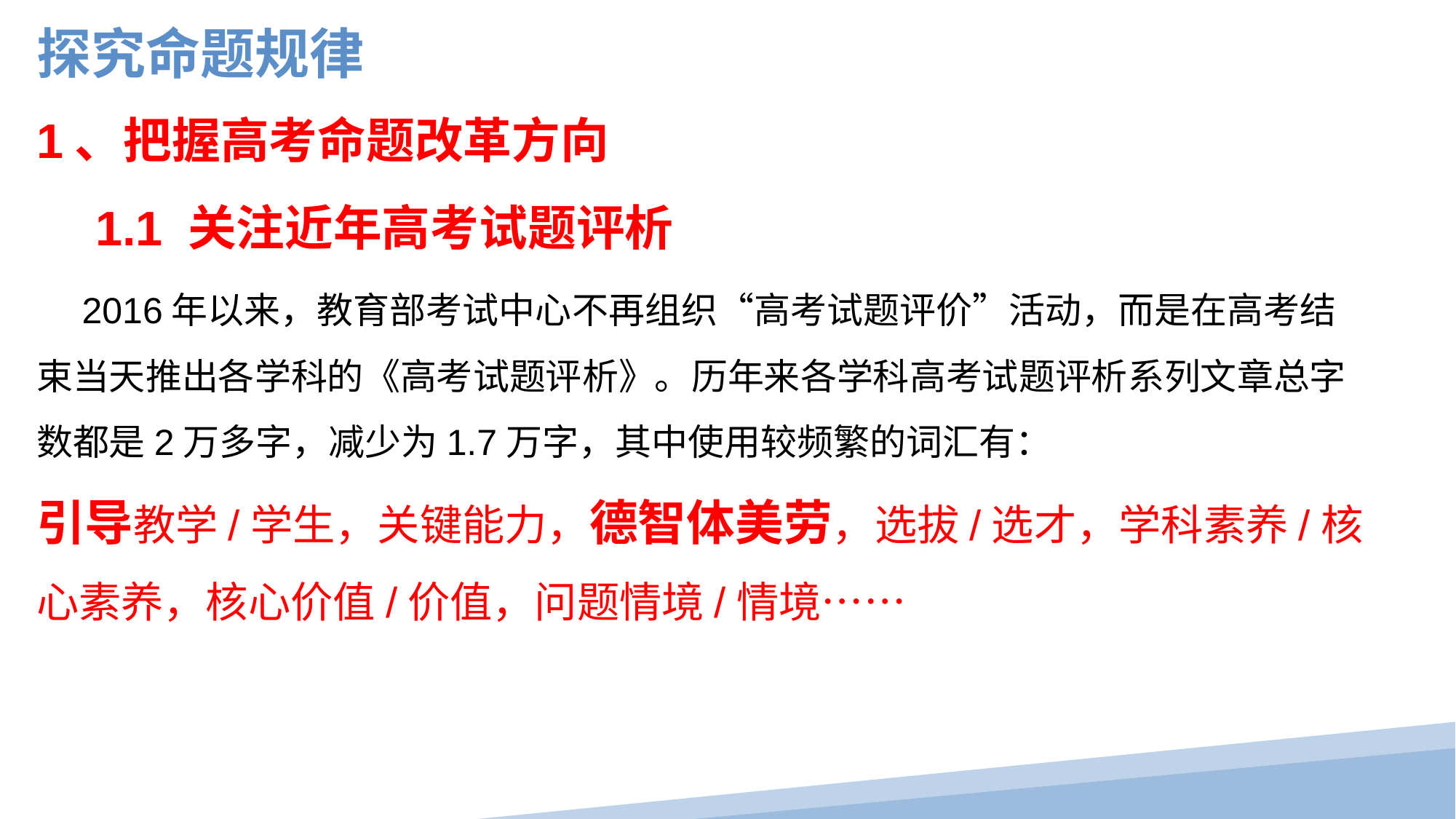

探究命题规律
1、把握高考命题改革方向
     1.1 关注近年高考试题评析
    2016年以来，教育部考试中心不再组织“高考试题评价”活动，而是在高考结束当天推出各学科的《高考试题评析》。历年来各学科高考试题评析系列文章总字数都是2万多字，减少为1.7万字，其中使用较频繁的词汇有：
引导教学/学生，关键能力，德智体美劳，选拔/选才，学科素养/核心素养，核心价值/价值，问题情境/情境……

11